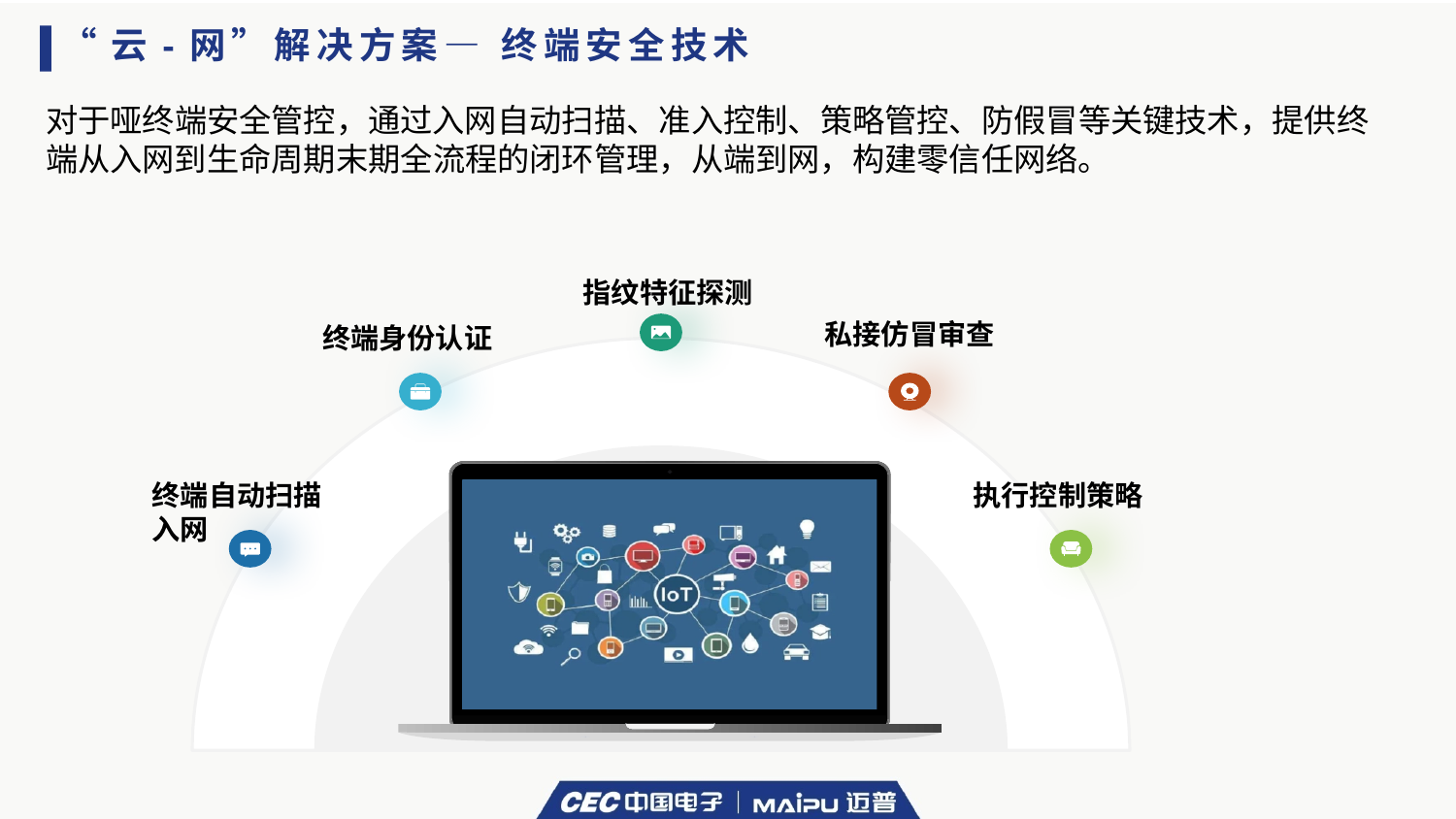

“云-网”解决方案— 终端安全技术
对于哑终端安全管控，通过入网自动扫描、准入控制、策略管控、防假冒等关键技术，提供终端从入网到生命周期末期全流程的闭环管理，从端到网，构建零信任网络。
指纹特征探测
终端身份认证
私接仿冒审查

终端自动扫描入网
执行控制策略